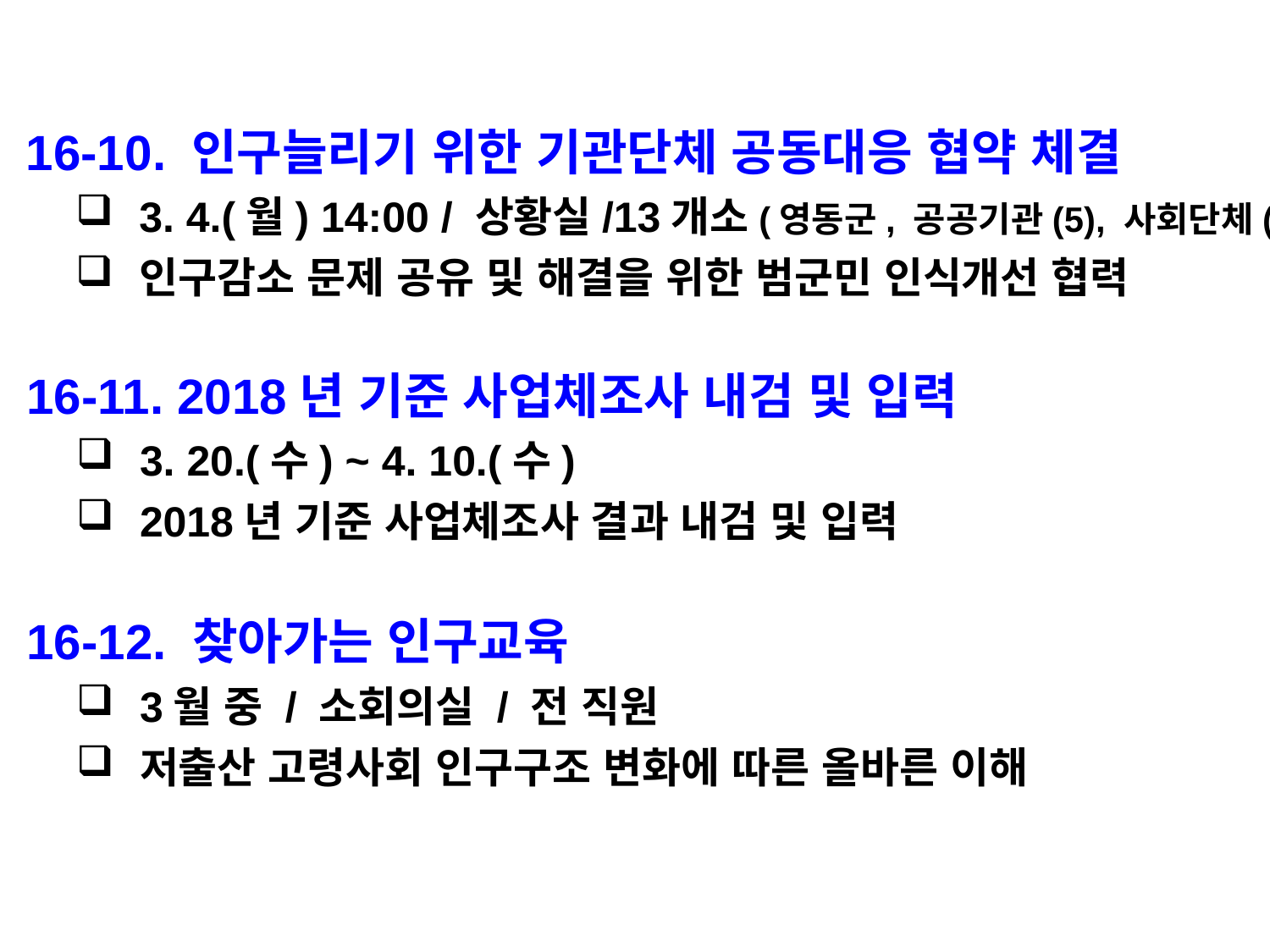

16-10. 인구늘리기 위한 기관단체 공동대응 협약 체결
3. 4.(월) 14:00 / 상황실/13개소(영동군, 공공기관(5), 사회단체(7)]
인구감소 문제 공유 및 해결을 위한 범군민 인식개선 협력

 16-11. 2018년 기준 사업체조사 내검 및 입력
3. 20.(수) ~ 4. 10.(수)
2018년 기준 사업체조사 결과 내검 및 입력

 16-12. 찾아가는 인구교육
3월 중 / 소회의실 / 전 직원
저출산 고령사회 인구구조 변화에 따른 올바른 이해